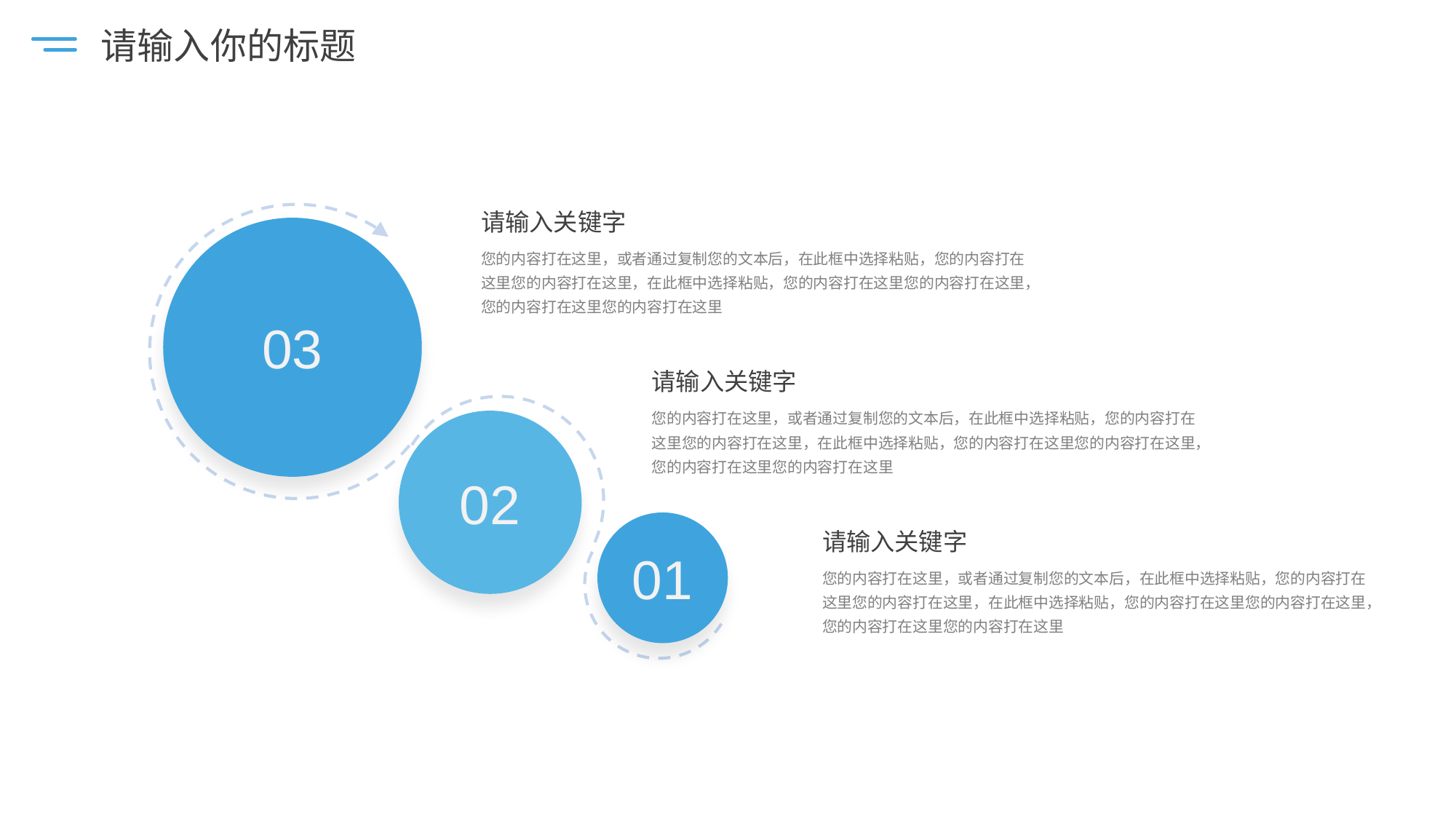

请输入你的标题
请输入关键字
您的内容打在这里，或者通过复制您的文本后，在此框中选择粘贴，您的内容打在这里您的内容打在这里，在此框中选择粘贴，您的内容打在这里您的内容打在这里，您的内容打在这里您的内容打在这里

03
请输入关键字
您的内容打在这里，或者通过复制您的文本后，在此框中选择粘贴，您的内容打在这里您的内容打在这里，在此框中选择粘贴，您的内容打在这里您的内容打在这里，您的内容打在这里您的内容打在这里
02
01
请输入关键字
您的内容打在这里，或者通过复制您的文本后，在此框中选择粘贴，您的内容打在这里您的内容打在这里，在此框中选择粘贴，您的内容打在这里您的内容打在这里，您的内容打在这里您的内容打在这里